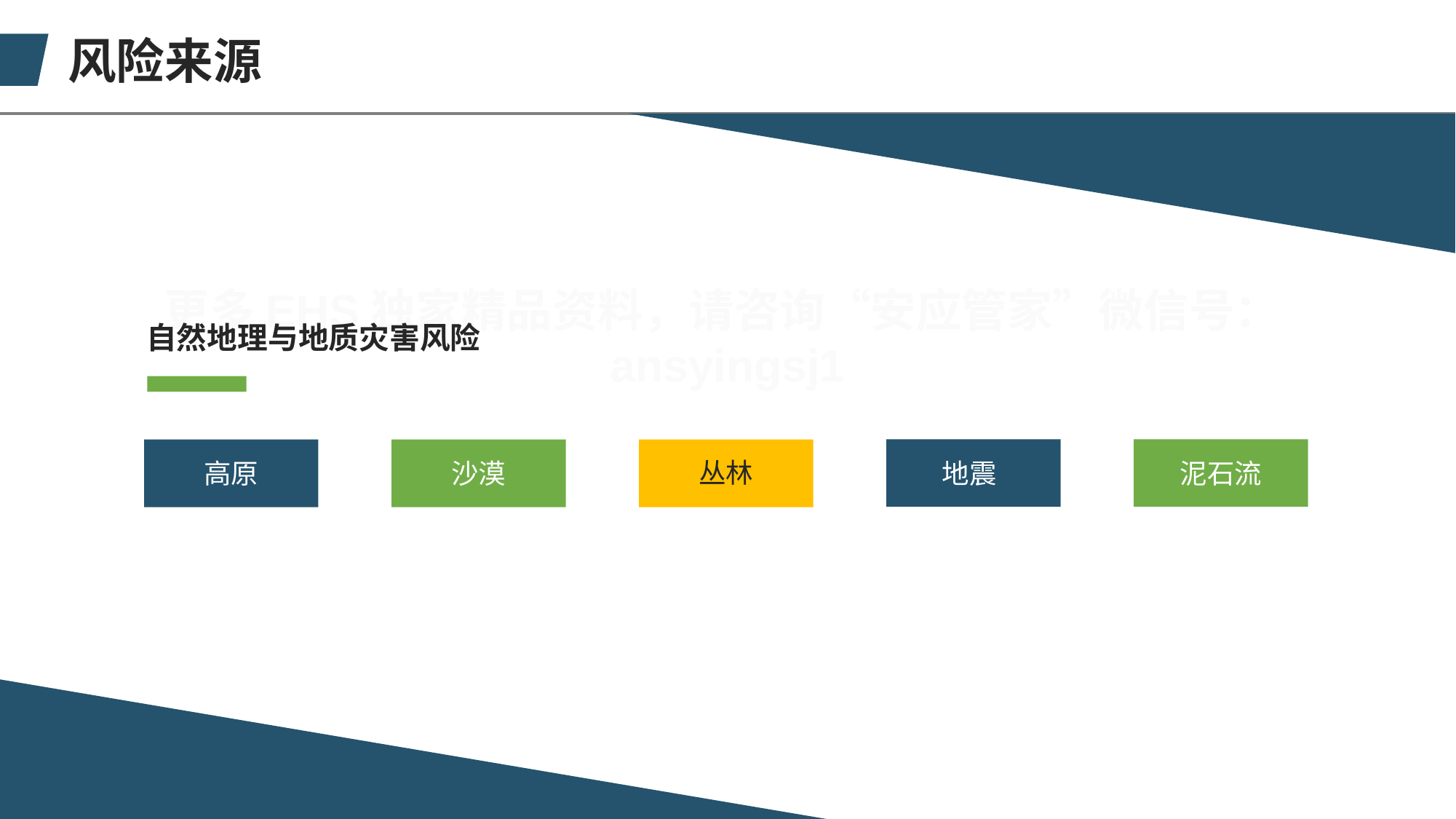

风险来源

自然地理与地质灾害风险

丛林
沙漠
高原
地震
泥石流